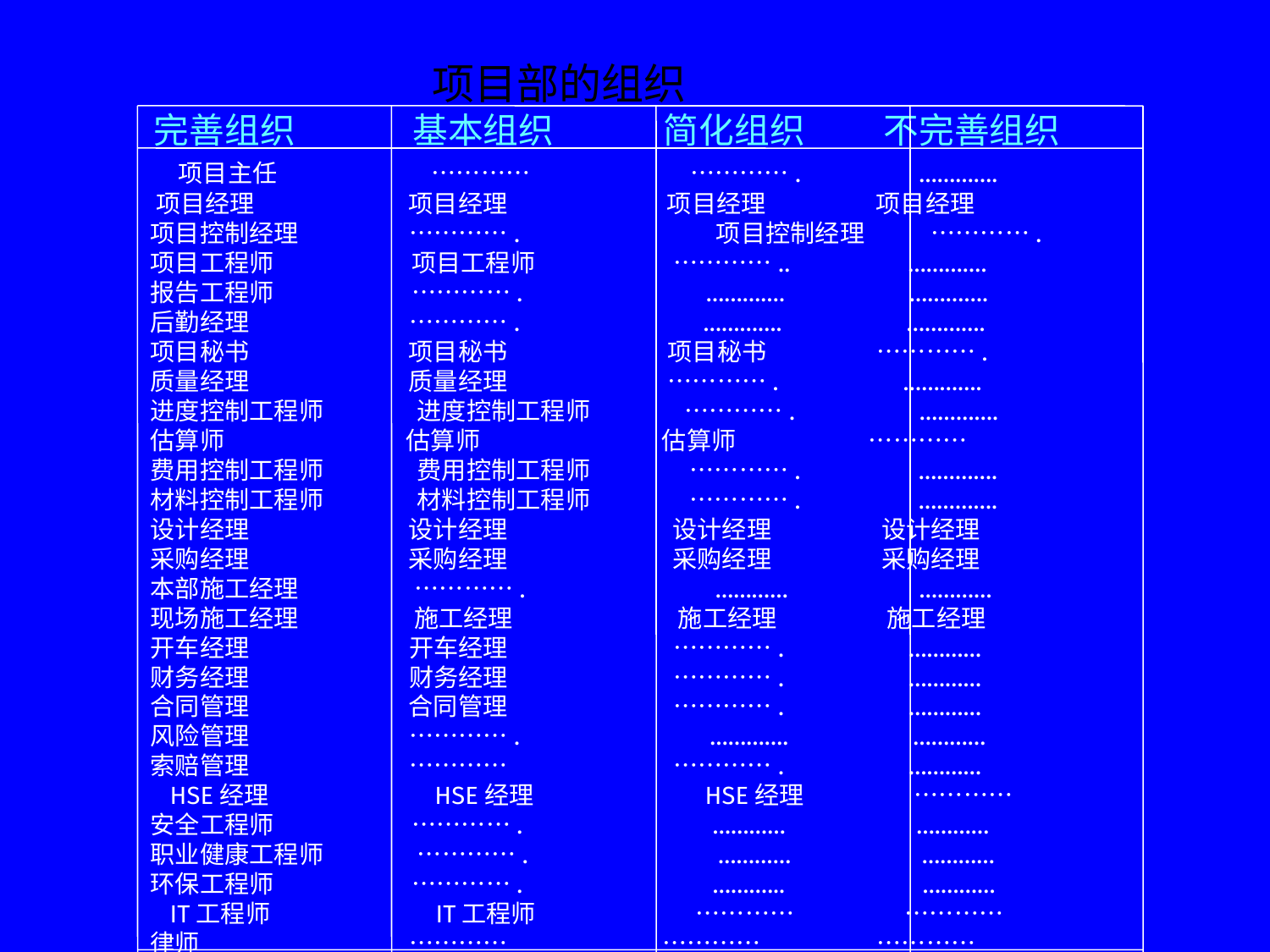

项目部的组织
                 完善组织               基本组织              简化组织          不完善组织
                      项目主任                            …………                             ………….                  ………….
                         项目经理                            项目经理                             项目经理                    项目经理
                        项目控制经理                    ………….                             项目控制经理            ………….
                        项目工程师                         项目工程师                         …………..                  ………….
                        报告工程师                         ………….                            ………….                   ………….
                        后勤经理                             ………….                            ………….                   ………….
                        项目秘书                             项目秘书                             项目秘书                    ………….
                        质量经理                             质量经理                             ………….                   ………….
                        进度控制工程师                 进度控制工程师                 ………….                   ………….
                        估算师                                 估算师                                 估算师                        …………
                        费用控制工程师                 费用控制工程师                  ………….                  ………….
                        材料控制工程师                 材料控制工程师                  ………….                  ………….
                        设计经理                             设计经理                              设计经理                    设计经理
                        采购经理                             采购经理                              采购经理                    采购经理
                        本部施工经理                     ………….                             …………                    …………
                        现场施工经理                     施工经理                              施工经理                    施工经理
                        开车经理                             开车经理                              ………….                   …………
                        财务经理                             财务经理                              ………….                   …………
                        合同管理                             合同管理                              ………….                   …………
                        风险管理                             ………….                             ………….                   …………
                        索赔管理                             …………                              ………….                   …………
                        HSE经理                             HSE经理                              HSE经理                    …………
                        安全工程师                         ………….                             …………                    …………
                        职业健康工程师                 ………….                             …………                    …………
                        环保工程师                         ………….                             ………...                     …………
                        IT工程师                             IT工程师                             …………                    …………
                        律师                                      …………                            …………                     …………